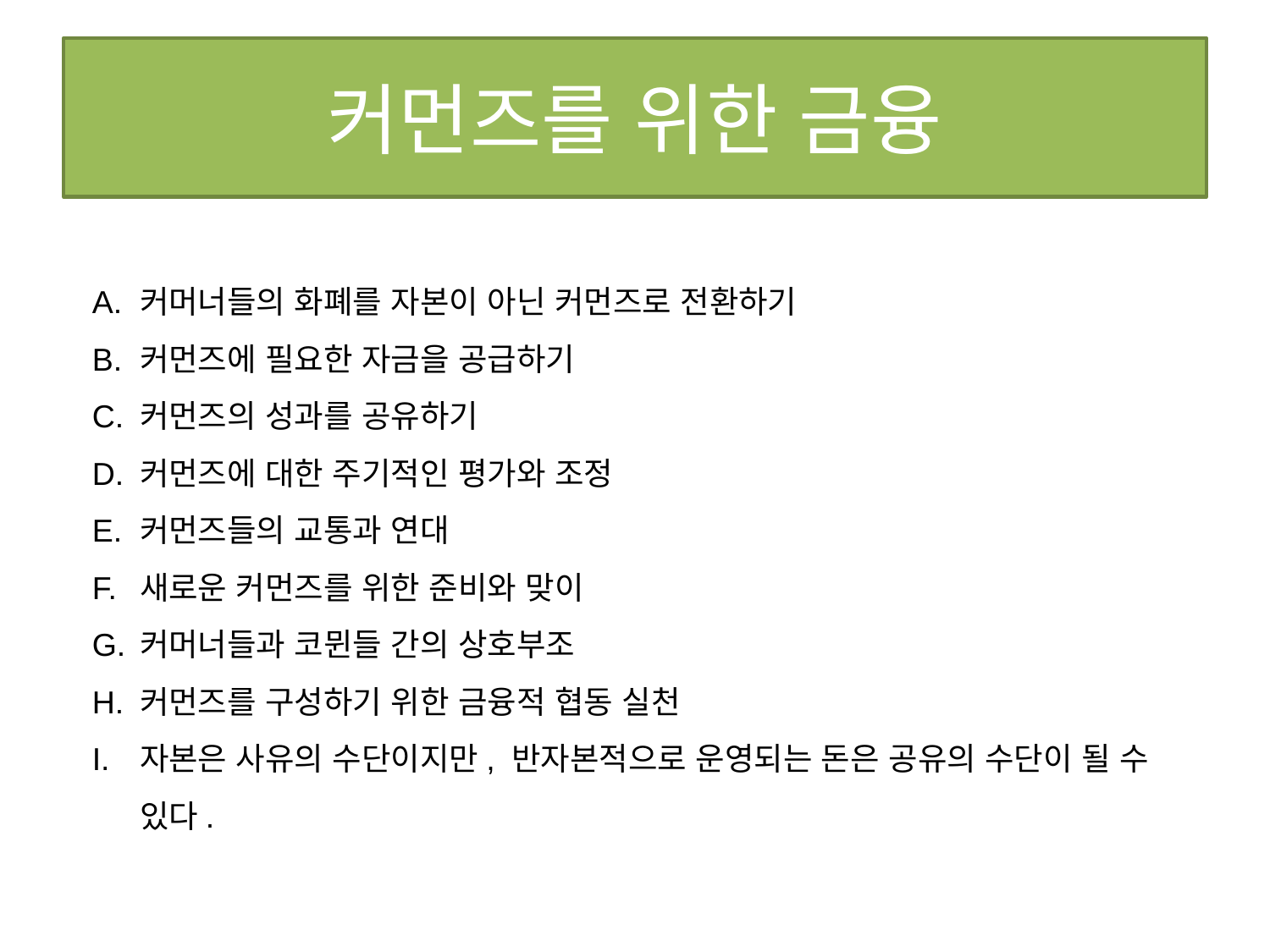

# 커먼즈를 위한 금융
커머너들의 화폐를 자본이 아닌 커먼즈로 전환하기
커먼즈에 필요한 자금을 공급하기
커먼즈의 성과를 공유하기
커먼즈에 대한 주기적인 평가와 조정
커먼즈들의 교통과 연대
새로운 커먼즈를 위한 준비와 맞이
커머너들과 코뮌들 간의 상호부조
커먼즈를 구성하기 위한 금융적 협동 실천
자본은 사유의 수단이지만, 반자본적으로 운영되는 돈은 공유의 수단이 될 수 있다.